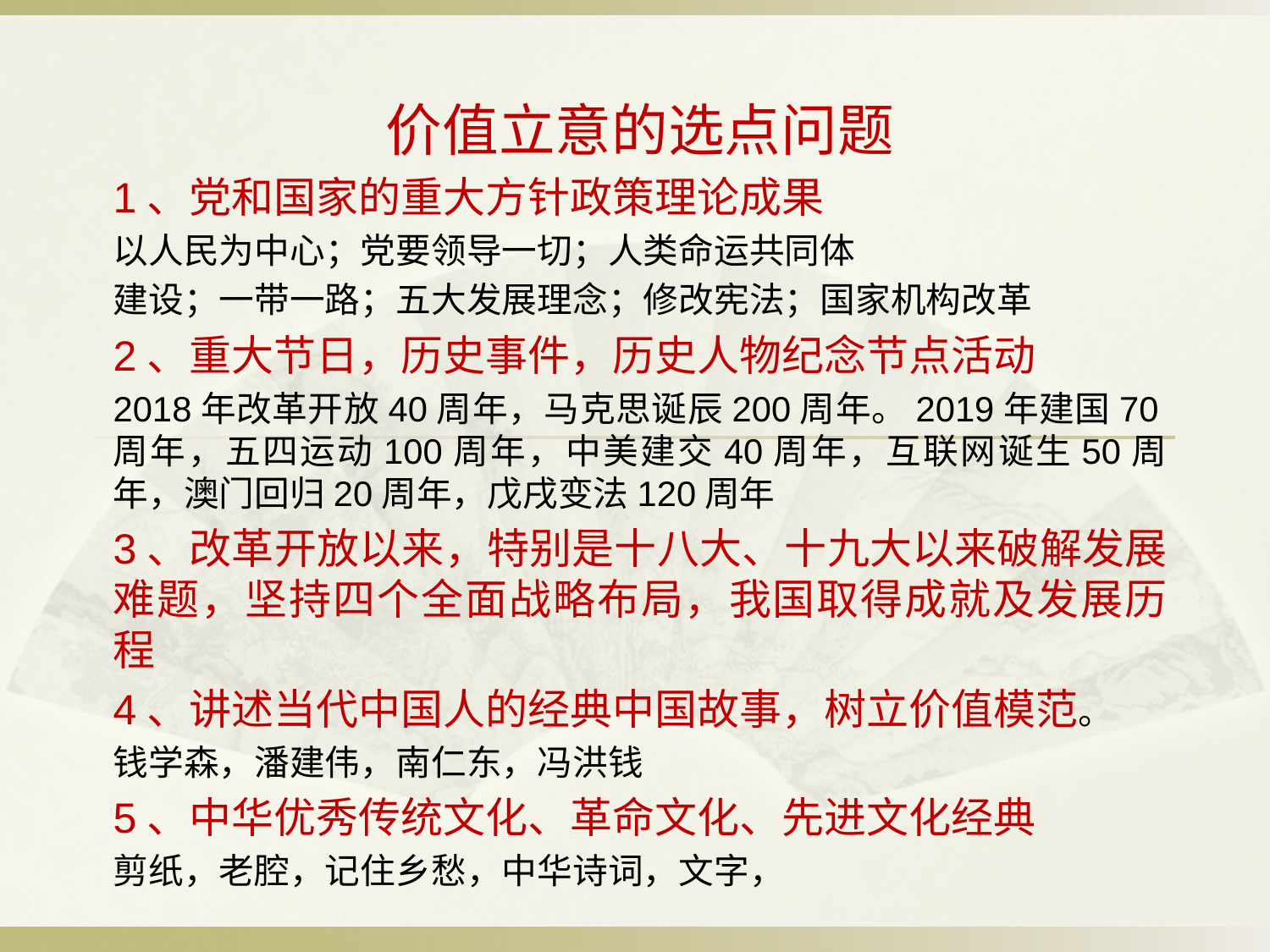

价值立意的选点问题
1、党和国家的重大方针政策理论成果
以人民为中心；党要领导一切；人类命运共同体
建设；一带一路；五大发展理念；修改宪法；国家机构改革
2、重大节日，历史事件，历史人物纪念节点活动
2018年改革开放40周年，马克思诞辰200周年。2019年建国70周年，五四运动100周年，中美建交40周年，互联网诞生50周年，澳门回归20周年，戊戌变法120周年
3、改革开放以来，特别是十八大、十九大以来破解发展难题，坚持四个全面战略布局，我国取得成就及发展历程
4、讲述当代中国人的经典中国故事，树立价值模范。
钱学森，潘建伟，南仁东，冯洪钱
5、中华优秀传统文化、革命文化、先进文化经典
剪纸，老腔，记住乡愁，中华诗词，文字，

#